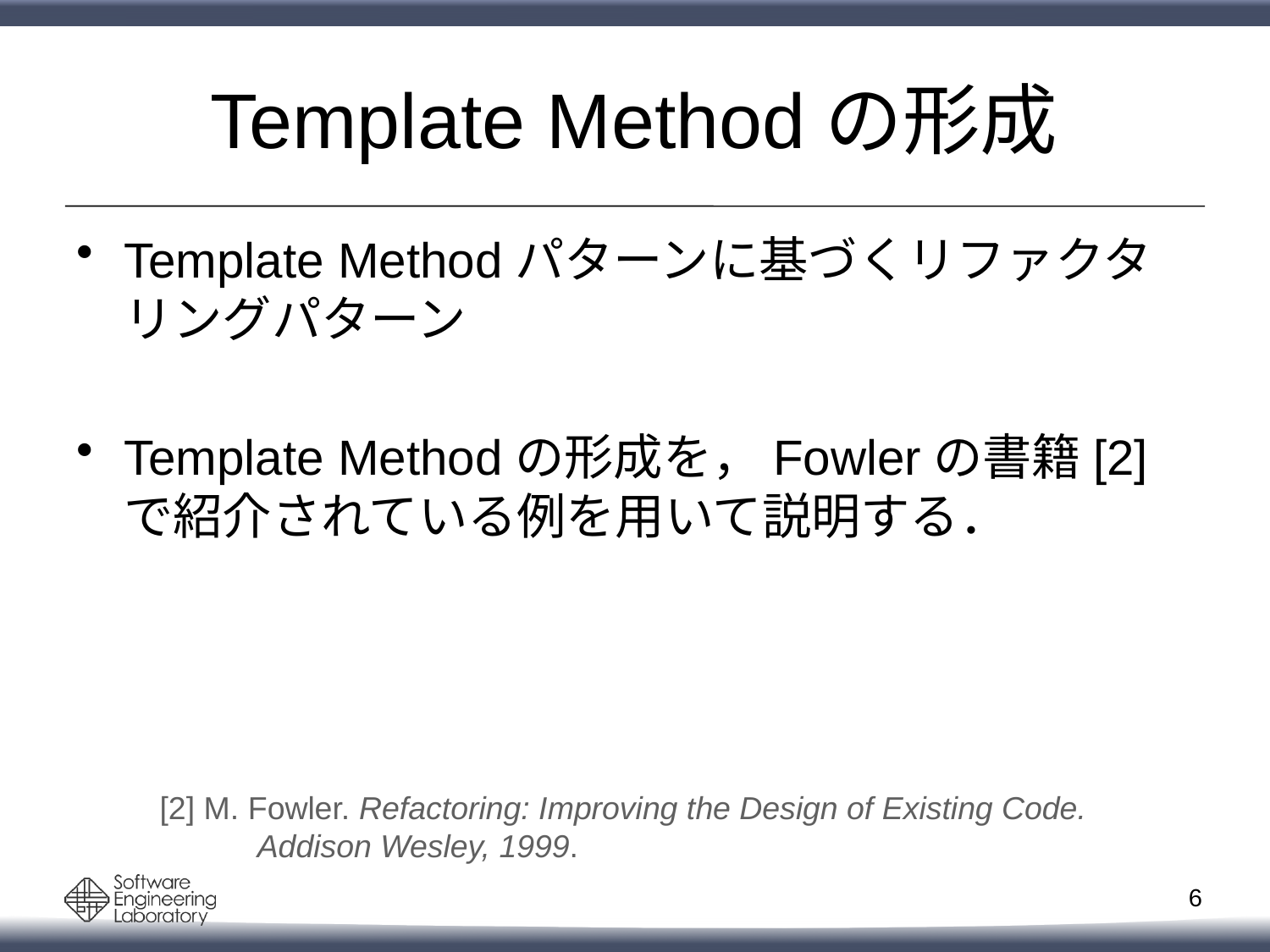

# Template Methodの形成
Template Methodパターンに基づくリファクタリングパターン

Template Methodの形成を，Fowlerの書籍[2]で紹介されている例を用いて説明する．

[2] M. Fowler. Refactoring: Improving the Design of Existing Code.
           Addison Wesley, 1999.
6